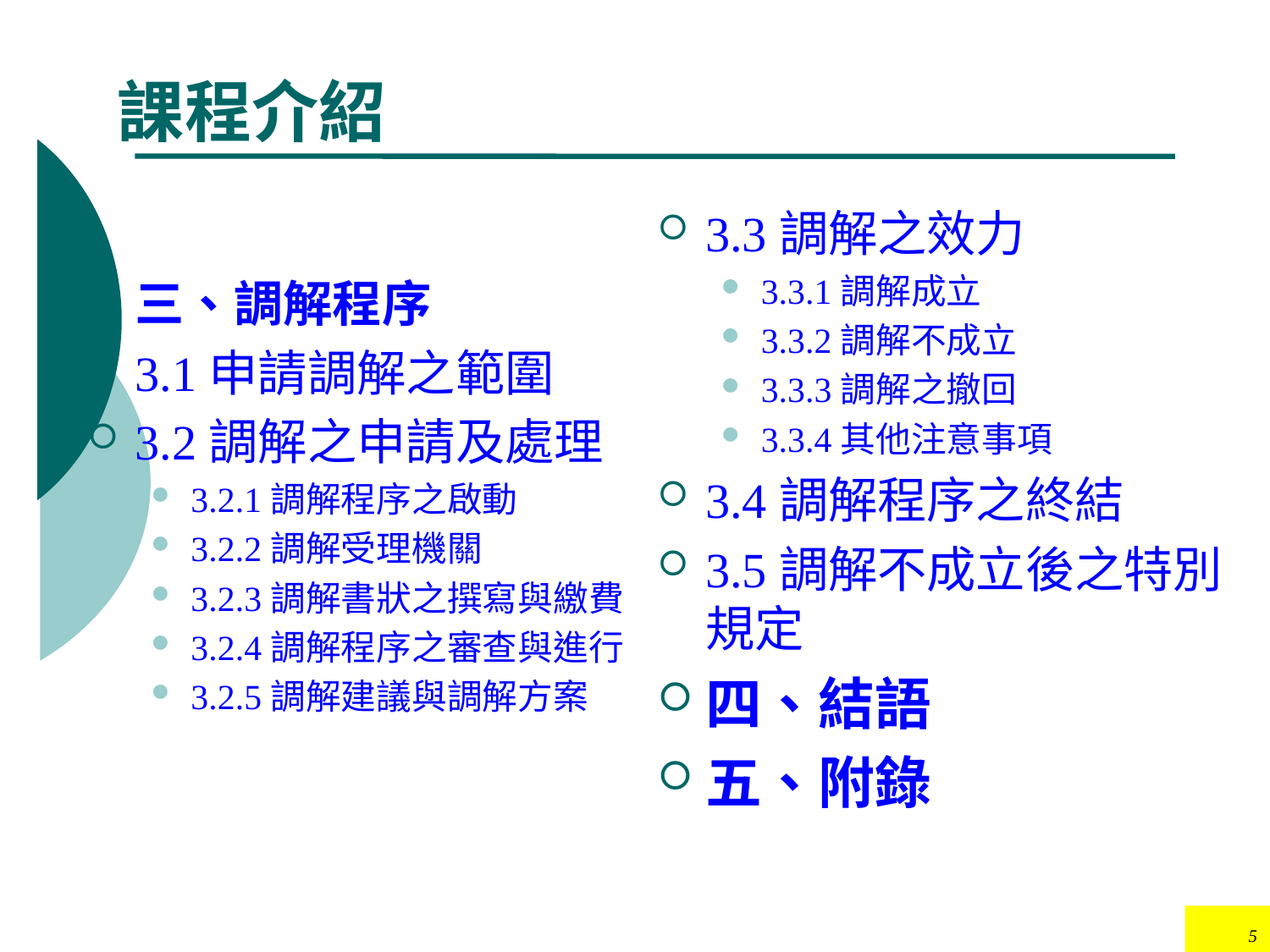

# 課程介紹
3.3調解之效力
3.3.1調解成立
3.3.2調解不成立
3.3.3調解之撤回
3.3.4其他注意事項
3.4調解程序之終結
3.5調解不成立後之特別規定
四、結語
五、附錄
三、調解程序
3.1申請調解之範圍
3.2調解之申請及處理
3.2.1調解程序之啟動
3.2.2調解受理機關
3.2.3調解書狀之撰寫與繳費
3.2.4調解程序之審查與進行
3.2.5調解建議與調解方案
5